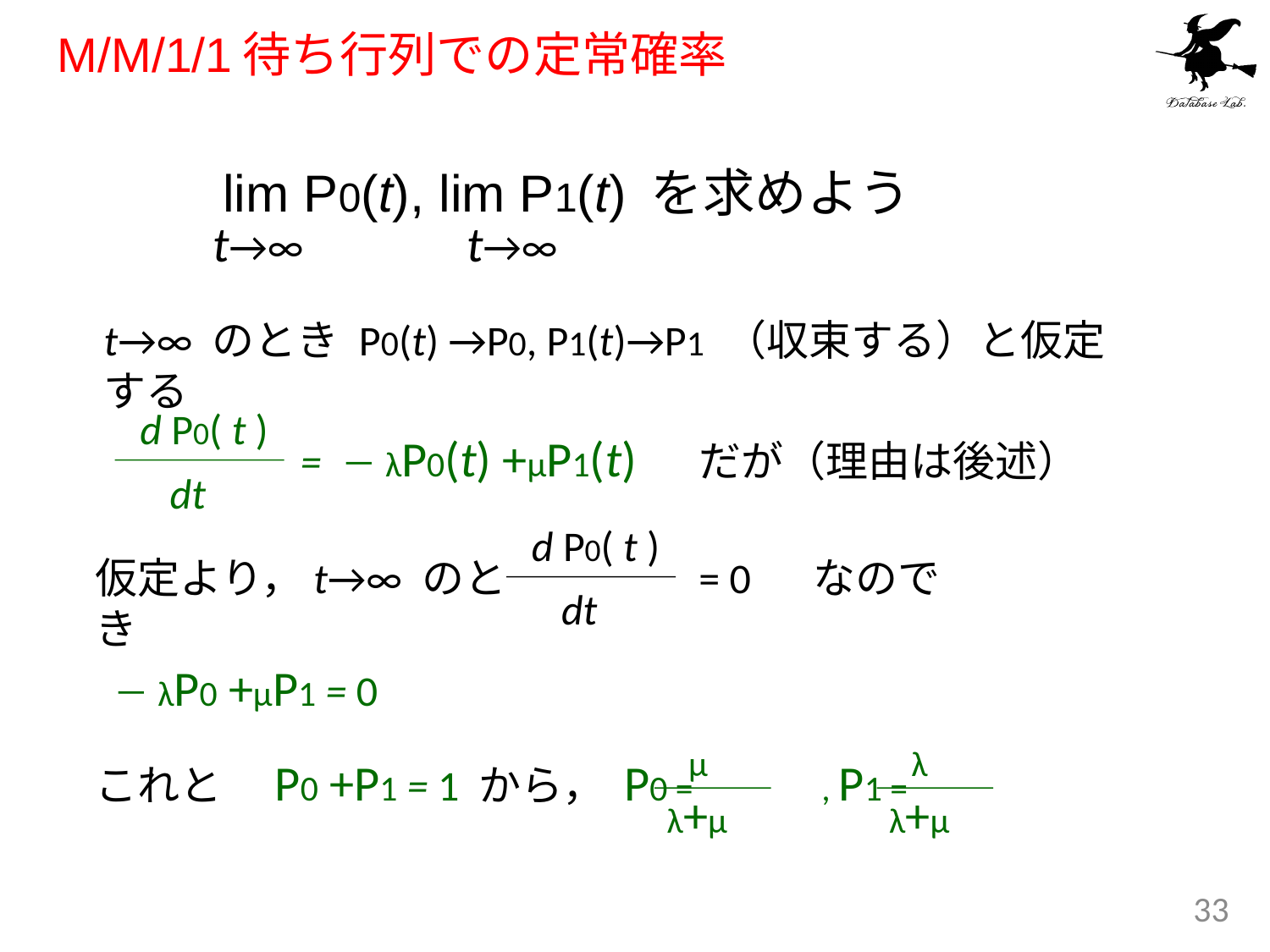

# M/M/1/1待ち行列での定常確率
lim P0(t), lim P1(t) を求めよう
t→∞
t→∞
t→∞ のとき P0(t) →P0, P1(t)→P1 （収束する）と仮定する
d P0( t )

dt
= －λP0(t) +μP1(t)
だが（理由は後述）
d P0( t )
仮定より，t→∞ のとき
= 0 　なので

dt
－λP0 +μP1 = 0
μ
λ
これと　P0 +P1 = 1 から， P0 =                , P1 =
λ+μ
λ+μ

33